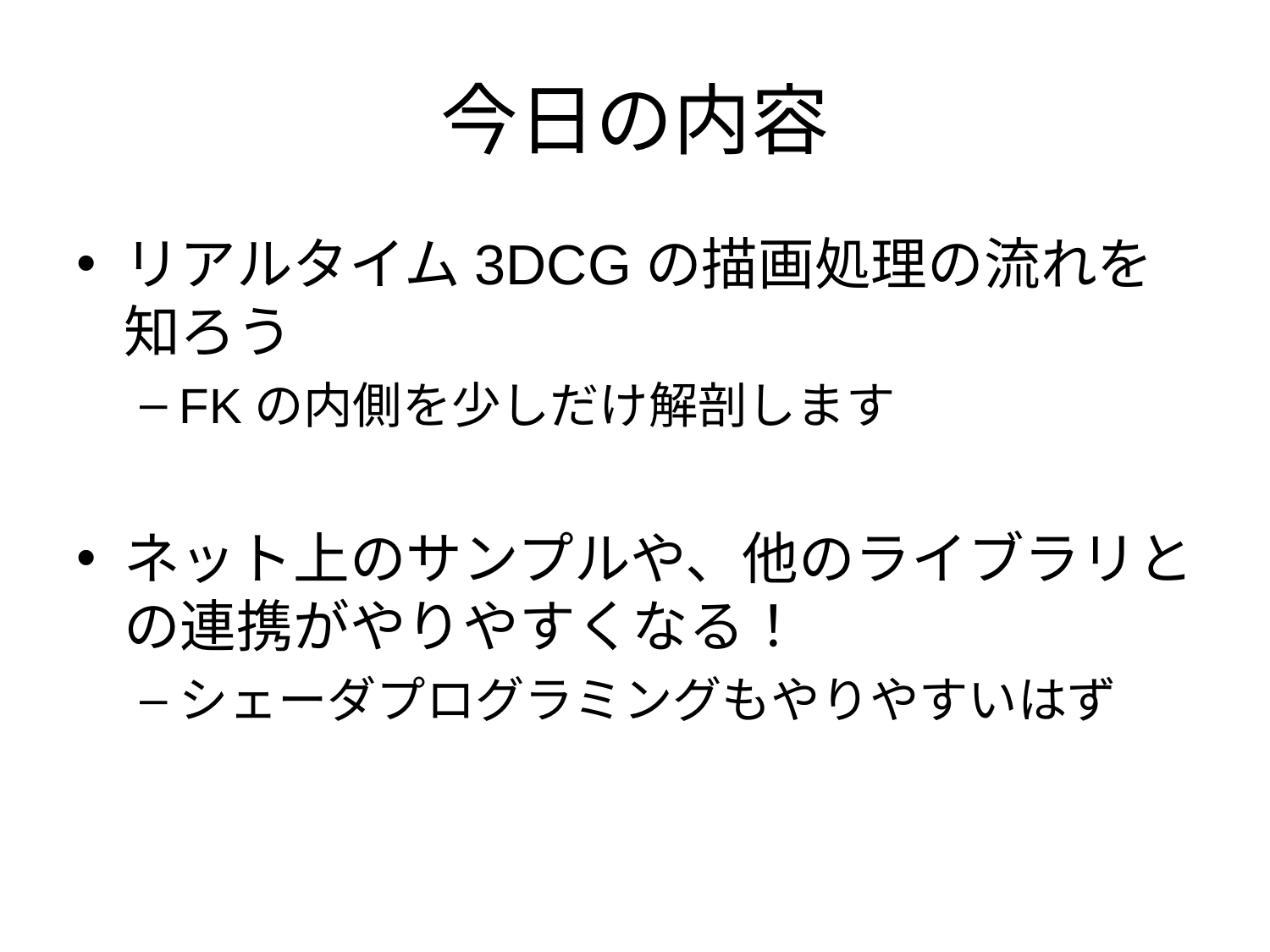

# 今日の内容
リアルタイム3DCGの描画処理の流れを
知ろう
FKの内側を少しだけ解剖します

ネット上のサンプルや、他のライブラリとの連携がやりやすくなる！
シェーダプログラミングもやりやすいはず